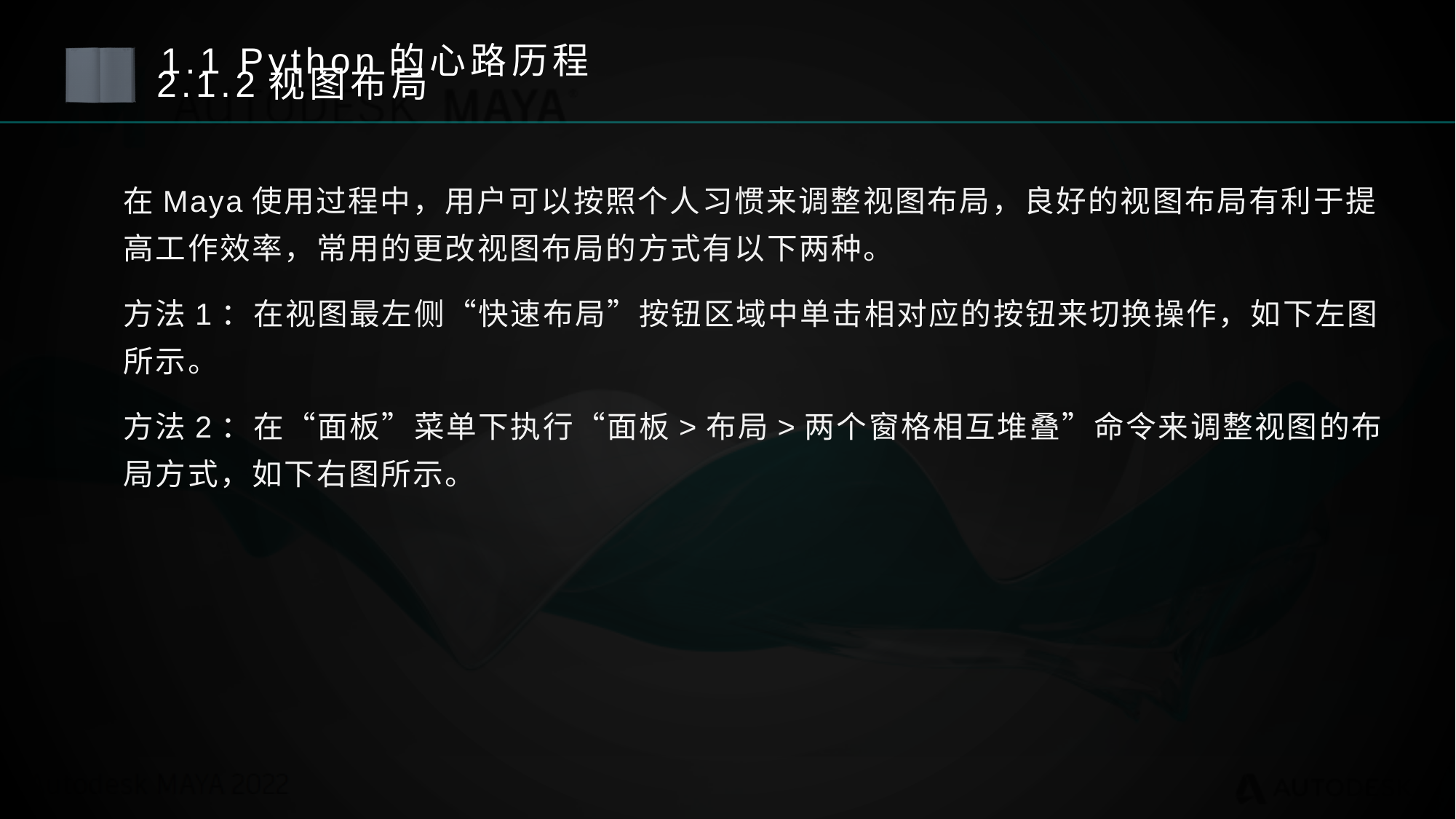

1.1 Python的心路历程
2.1.2视图布局
在Maya使用过程中，用户可以按照个人习惯来调整视图布局，良好的视图布局有利于提高工作效率，常用的更改视图布局的方式有以下两种。
方法1：在视图最左侧“快速布局”按钮区域中单击相对应的按钮来切换操作，如下左图所示。
方法2：在“面板”菜单下执行“面板>布局>两个窗格相互堆叠”命令来调整视图的布局方式，如下右图所示。